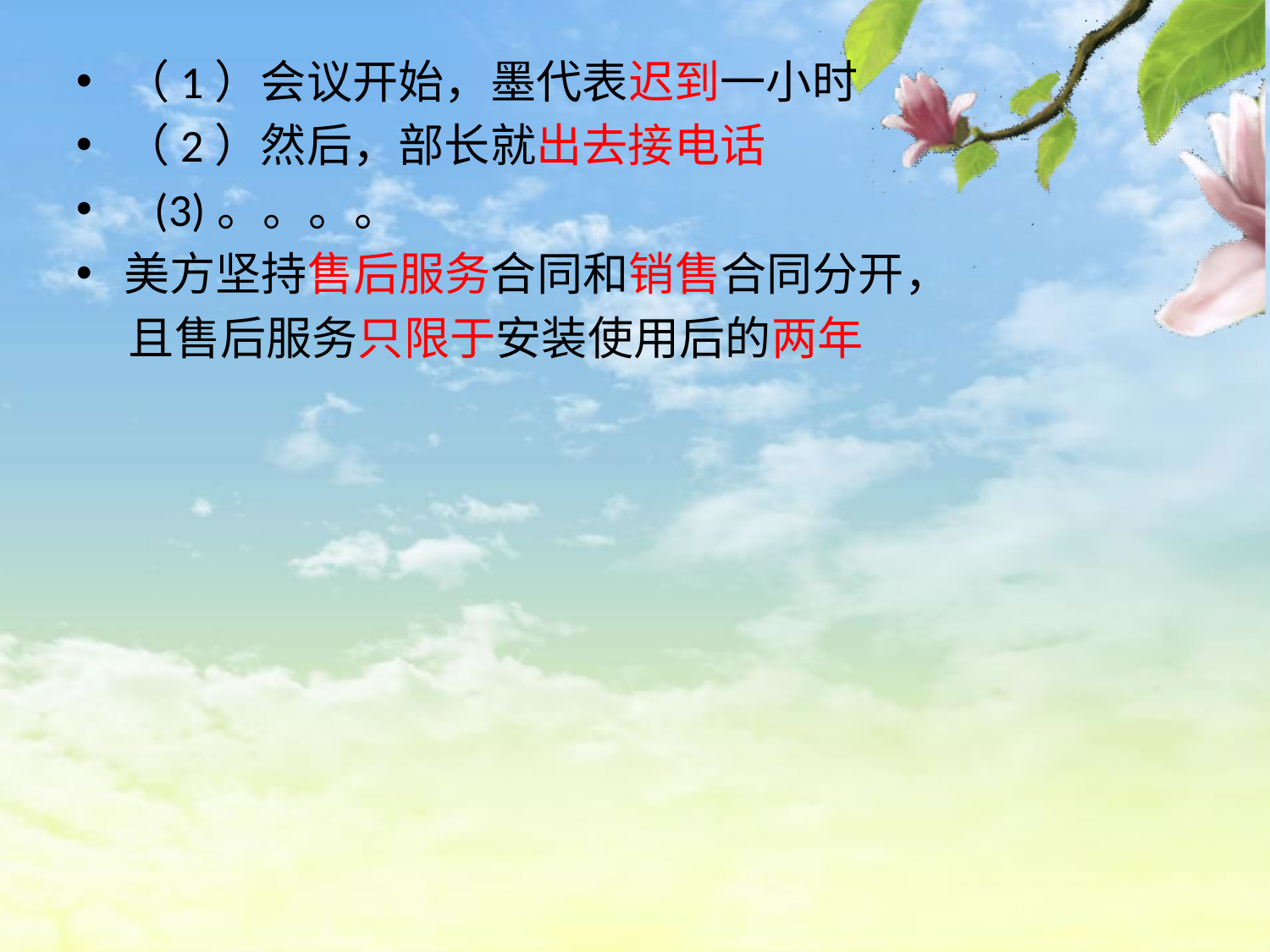

（1）会议开始，墨代表迟到一小时
（2）然后，部长就出去接电话
   (3)。。。。
美方坚持售后服务合同和销售合同分开，
    且售后服务只限于安装使用后的两年